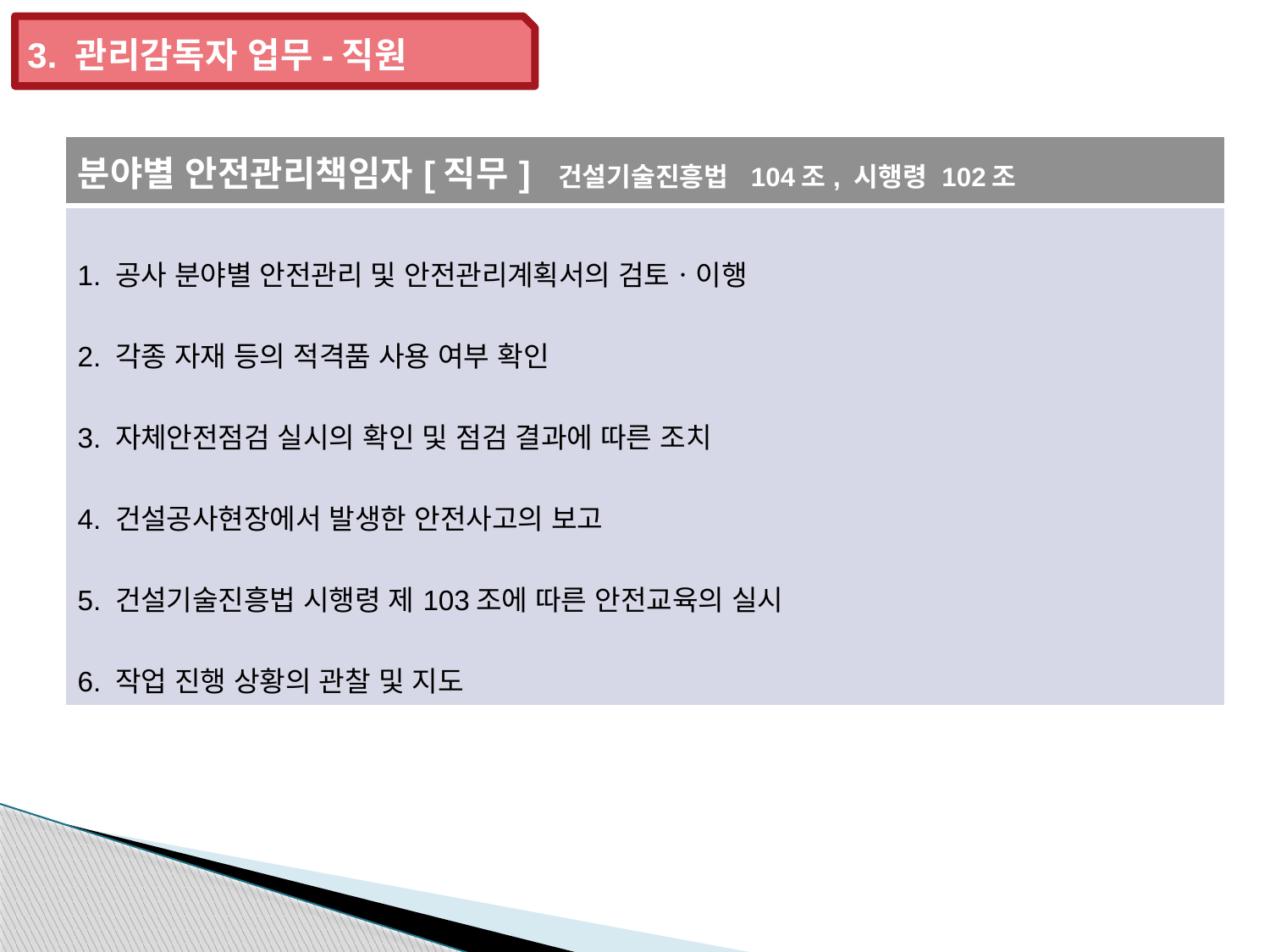

3. 관리감독자 업무-직원
| 분야별 안전관리책임자[직무] 건설기술진흥법 104조, 시행령 102조 |
| --- |
| 1. 공사 분야별 안전관리 및 안전관리계획서의 검토ㆍ이행 2. 각종 자재 등의 적격품 사용 여부 확인 3. 자체안전점검 실시의 확인 및 점검 결과에 따른 조치 4. 건설공사현장에서 발생한 안전사고의 보고 5. 건설기술진흥법 시행령 제103조에 따른 안전교육의 실시 6. 작업 진행 상황의 관찰 및 지도 |